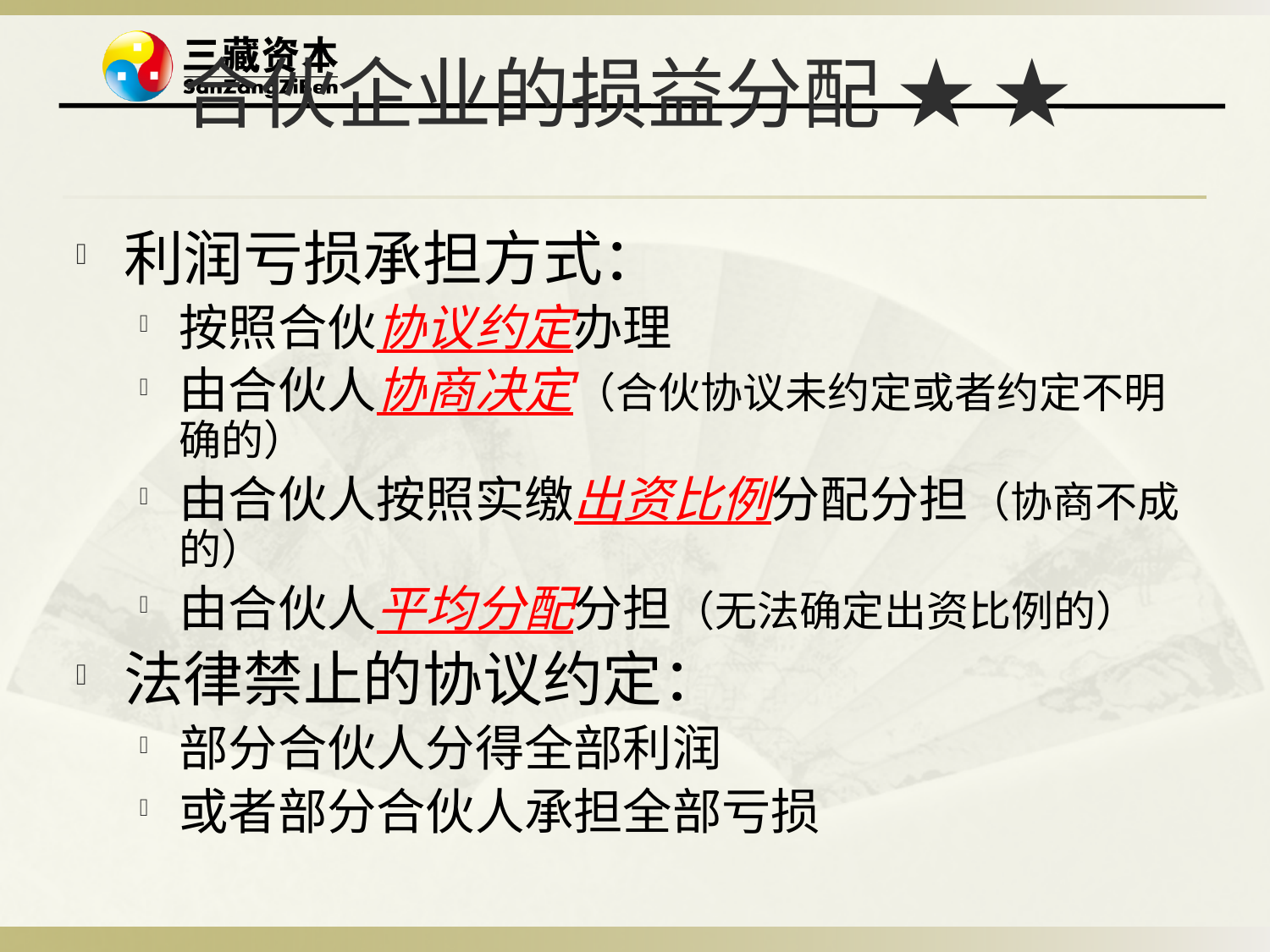

# 合伙企业的损益分配 ★ ★
利润亏损承担方式：
按照合伙协议约定办理
由合伙人协商决定（合伙协议未约定或者约定不明确的）
由合伙人按照实缴出资比例分配分担（协商不成的）
由合伙人平均分配分担（无法确定出资比例的）
法律禁止的协议约定：
部分合伙人分得全部利润
或者部分合伙人承担全部亏损